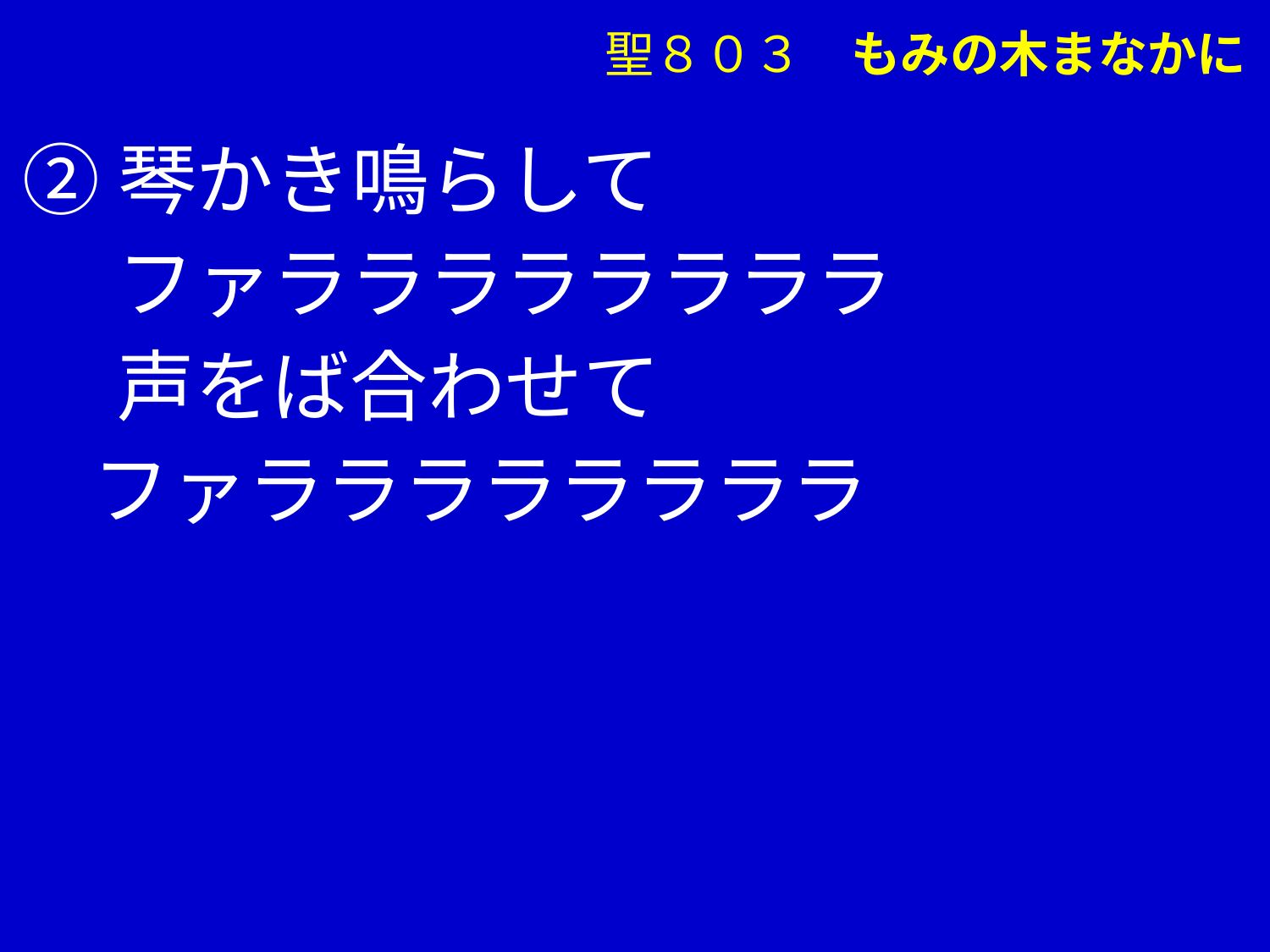

聖８０３　もみの木まなかに
②琴かき鳴らして
　 ファララララララララ
　 声をば合わせて
   ファララララララララ